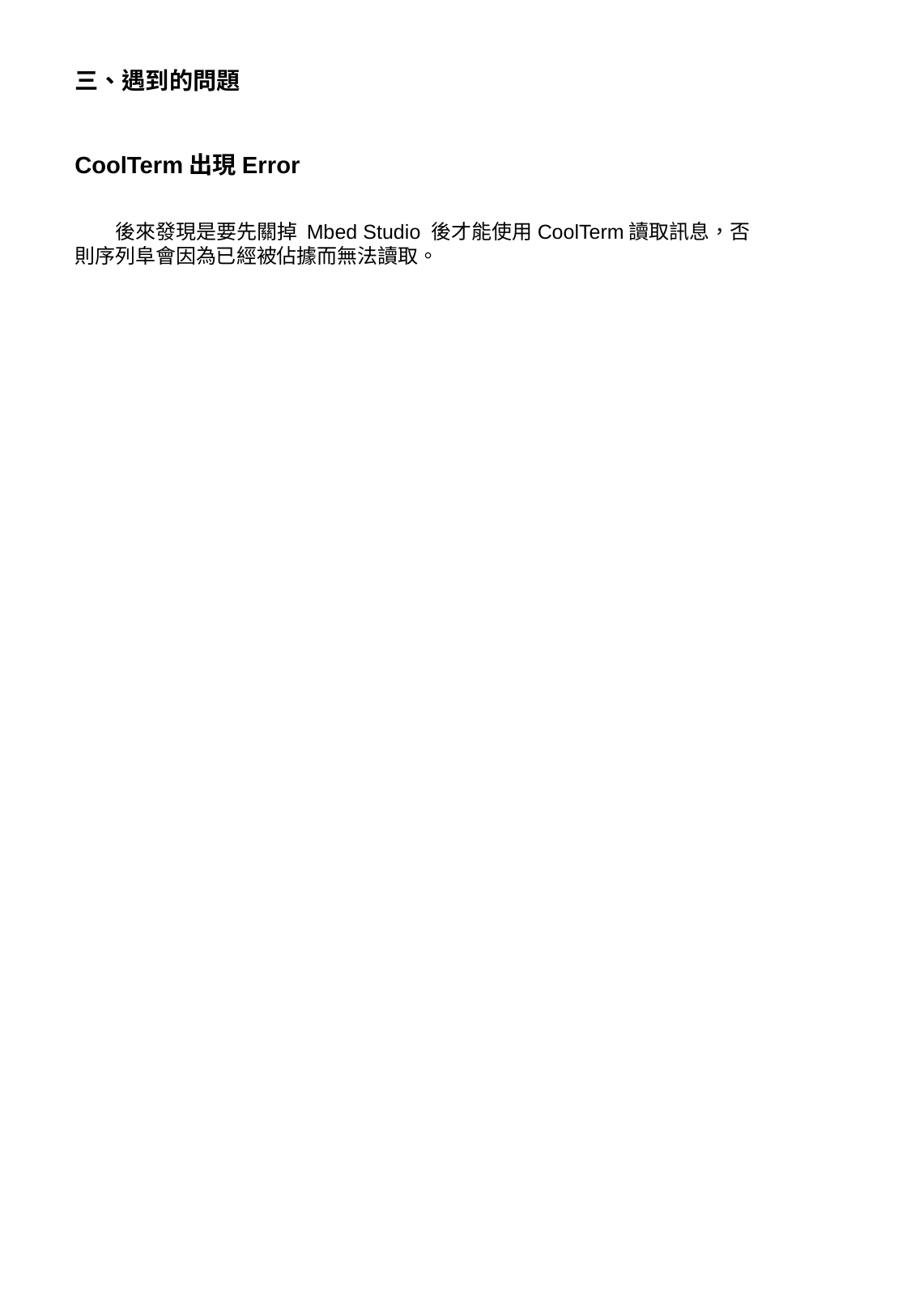

三、遇到的問題
# CoolTerm出現Error
        後來發現是要先關掉 Mbed Studio 後才能使用CoolTerm讀取訊息，否則序列阜會因為已經被佔據而無法讀取。